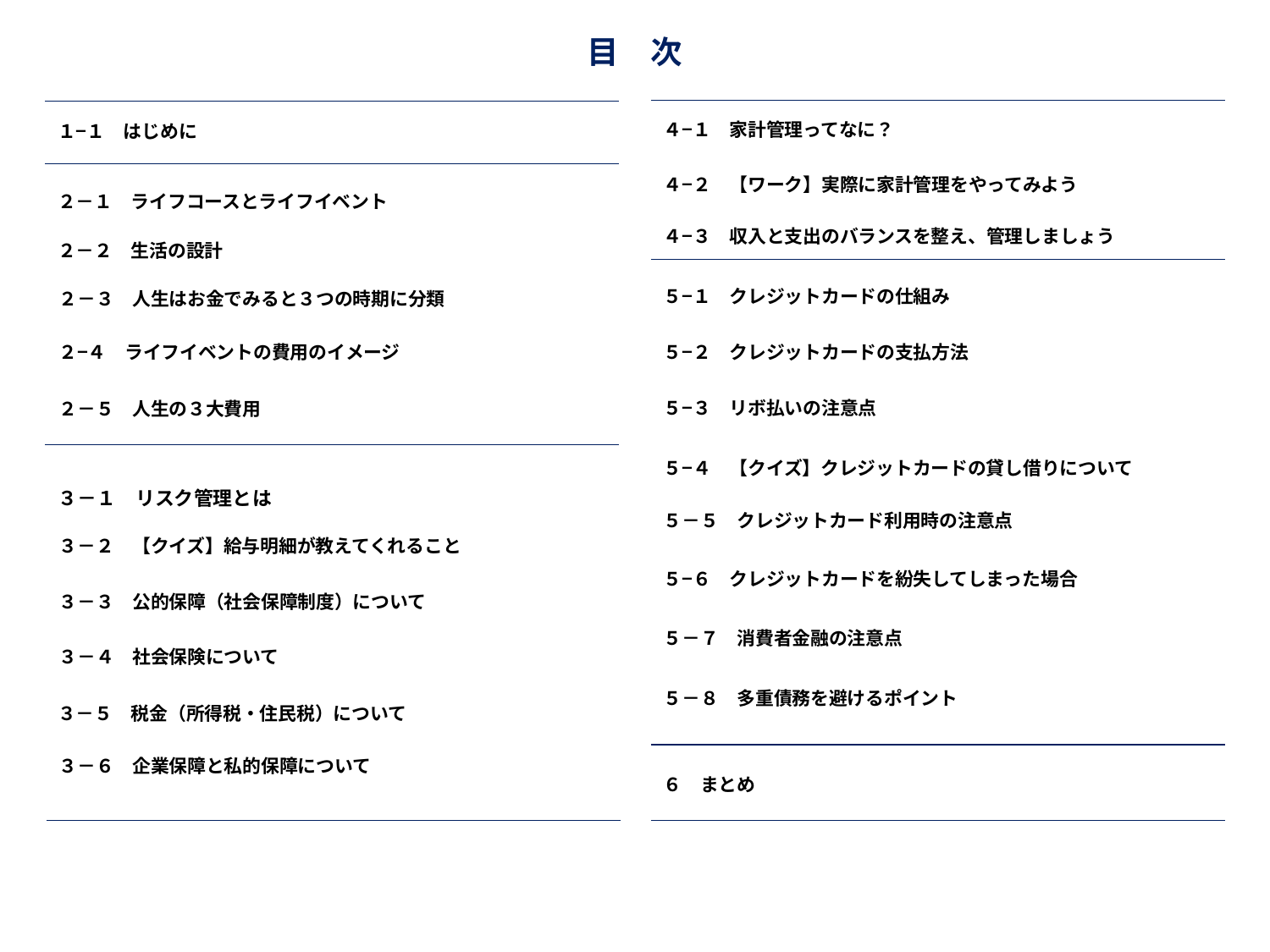

目　次
４−１　家計管理ってなに？
４−２　【ワーク】実際に家計管理をやってみよう
１−１　はじめに
２－１　ライフコースとライフイベント
２－２　生活の設計
４−３　収入と支出のバランスを整え、管理しましょう
５−１　クレジットカードの仕組み
５−２　クレジットカードの支払方法
５−４　【クイズ】クレジットカードの貸し借りについて
５－５　クレジットカード利用時の注意点
５−６　クレジットカードを紛失してしまった場合
２－３　人生はお金でみると３つの時期に分類
２−４　ライフイベントの費用のイメージ
２－５　人生の３大費用
５−３　リボ払いの注意点
３－１　リスク管理とは
３－２　【クイズ】給与明細が教えてくれること
３－３　公的保障（社会保障制度）について
３－４　社会保険について
５－７　消費者金融の注意点
５－８　多重債務を避けるポイント
３－５　税金（所得税・住民税）について
３－６　企業保障と私的保障について
６　まとめ